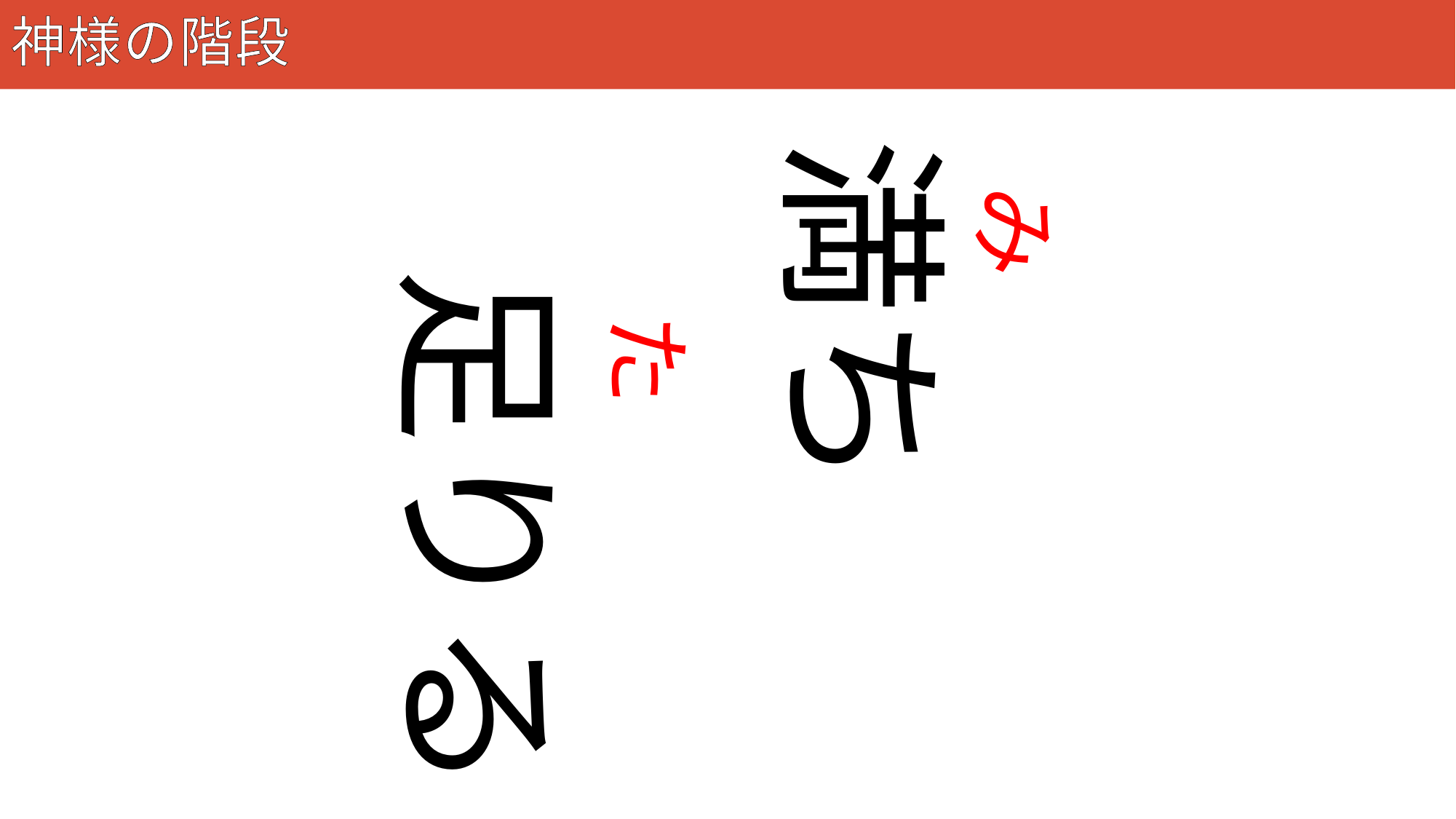

# 神様の階段
121
満ち
み
足りる
た